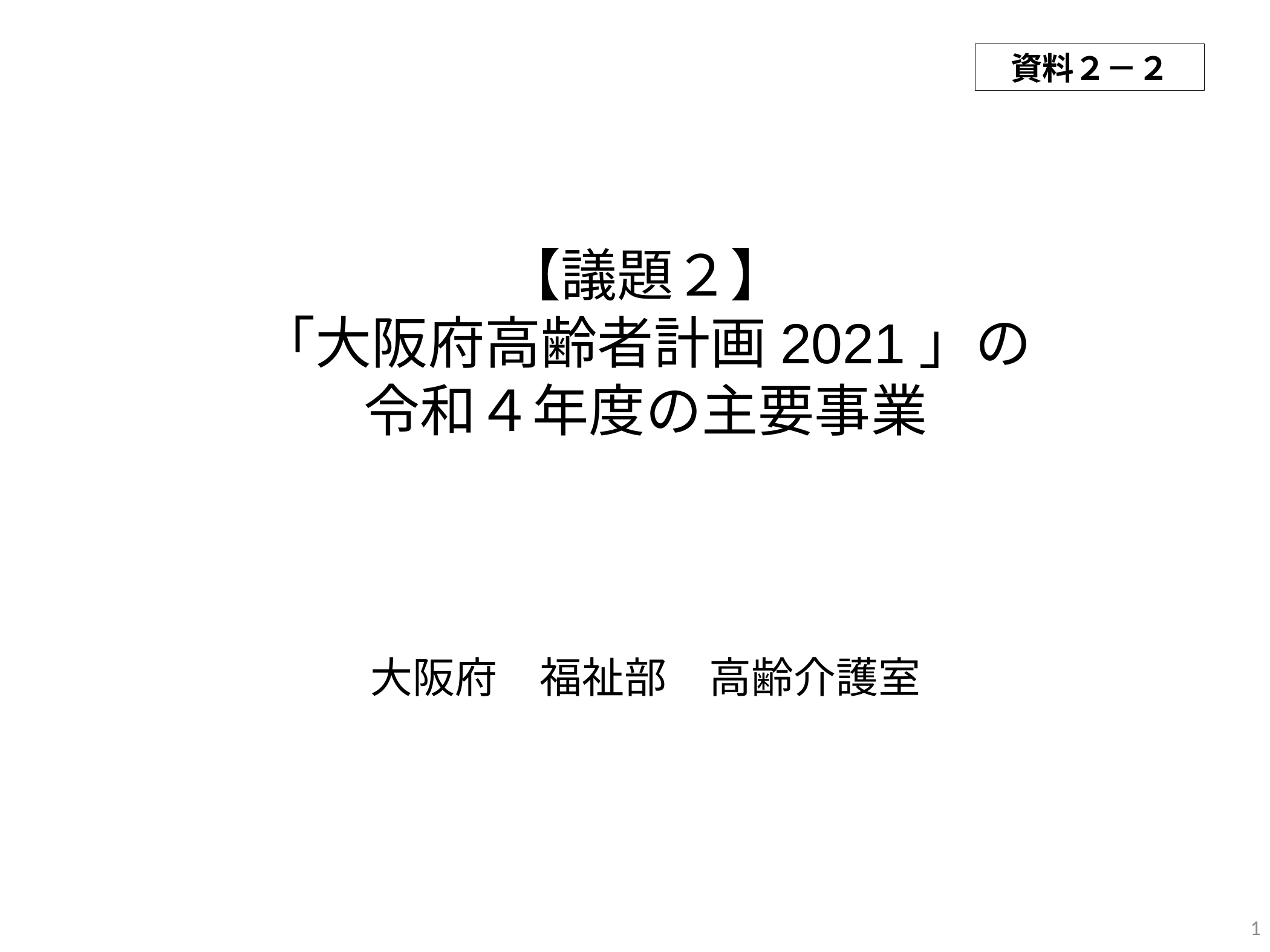

資料２－２
【議題２】
「大阪府高齢者計画2021」の
令和４年度の主要事業
大阪府　福祉部　高齢介護室
1